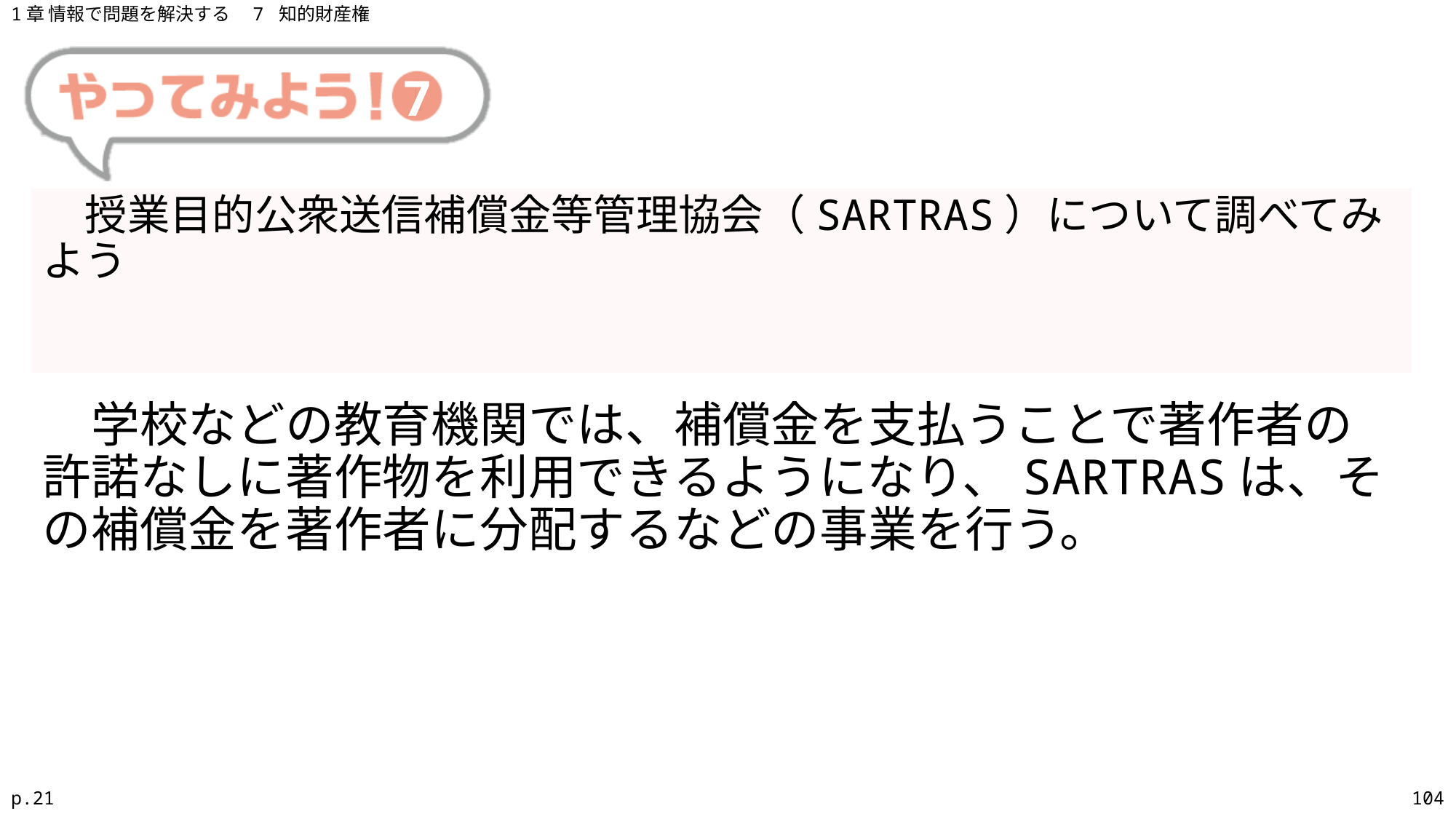

1章 情報で問題を解決する　7 知的財産権
# 7
　授業目的公衆送信補償金等管理協会（SARTRAS）について調べてみよう
　学校などの教育機関では、補償金を支払うことで著作者の許諾なしに著作物を利用できるようになり、SARTRASは、その補償金を著作者に分配するなどの事業を行う。
p.21
104